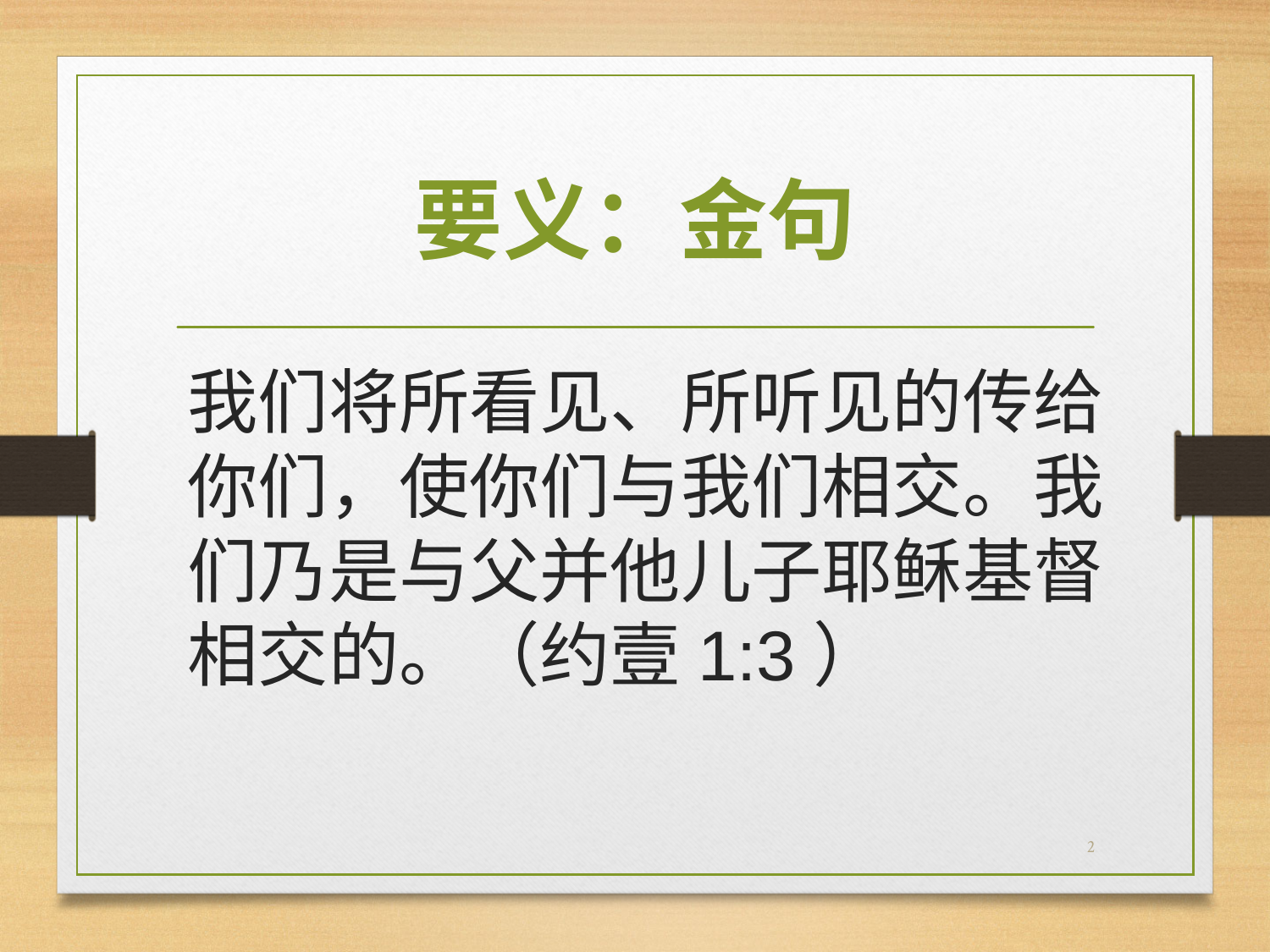

# 要义：金句
我们将所看见、所听见的传给你们，使你们与我们相交。我们乃是与父并他儿子耶稣基督相交的。（约壹1:3）
2